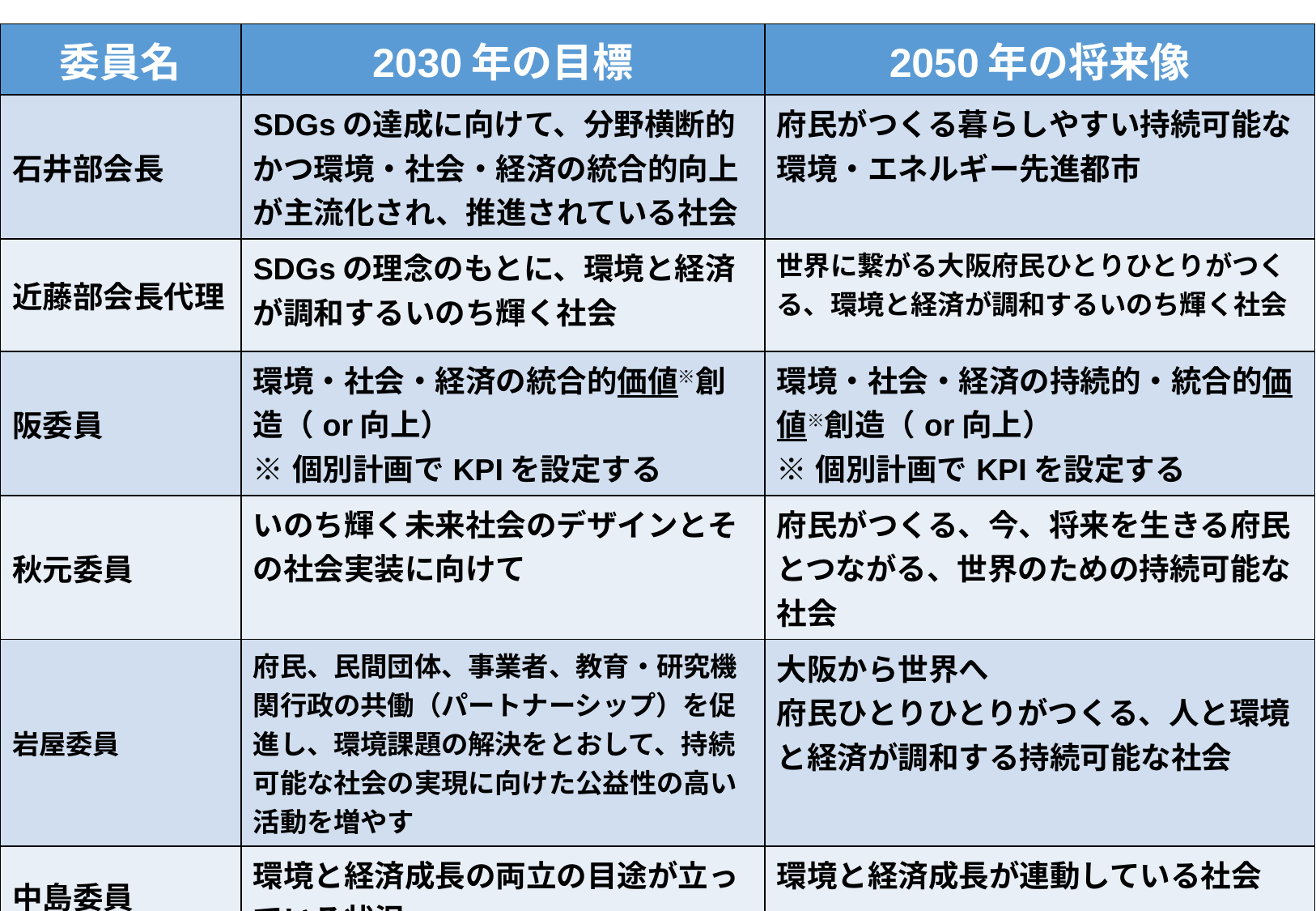

| 委員名 | 2030年の目標 | 2050年の将来像 |
| --- | --- | --- |
| 石井部会長 | SDGsの達成に向けて、分野横断的かつ環境・社会・経済の統合的向上が主流化され、推進されている社会 | 府民がつくる暮らしやすい持続可能な環境・エネルギー先進都市 |
| 近藤部会長代理 | SDGsの理念のもとに、環境と経済が調和するいのち輝く社会 | 世界に繋がる大阪府民ひとりひとりがつくる、環境と経済が調和するいのち輝く社会 |
| 阪委員 | 環境・社会・経済の統合的価値※創造（or向上） ※個別計画でKPIを設定する | 環境・社会・経済の持続的・統合的価値※創造（or向上） ※個別計画でKPIを設定する |
| 秋元委員 | いのち輝く未来社会のデザインとその社会実装に向けて | 府民がつくる、今、将来を生きる府民とつながる、世界のための持続可能な社会 |
| 岩屋委員 | 府民、民間団体、事業者、教育・研究機関行政の共働（パートナーシップ）を促進し、環境課題の解決をとおして、持続可能な社会の実現に向けた公益性の高い活動を増やす | 大阪から世界へ 府民ひとりひとりがつくる、人と環境と経済が調和する持続可能な社会 |
| 中島委員 | 環境と経済成長の両立の目途が立っている状況 | 環境と経済成長が連動している社会 |
| 三輪委員 | 持続可能な未来の基礎を創造し拓く 環境先進都市・大阪府 | 世界の人々・環境との繋がりを自覚し、世界に寄与する環境先進都市・大阪府 |